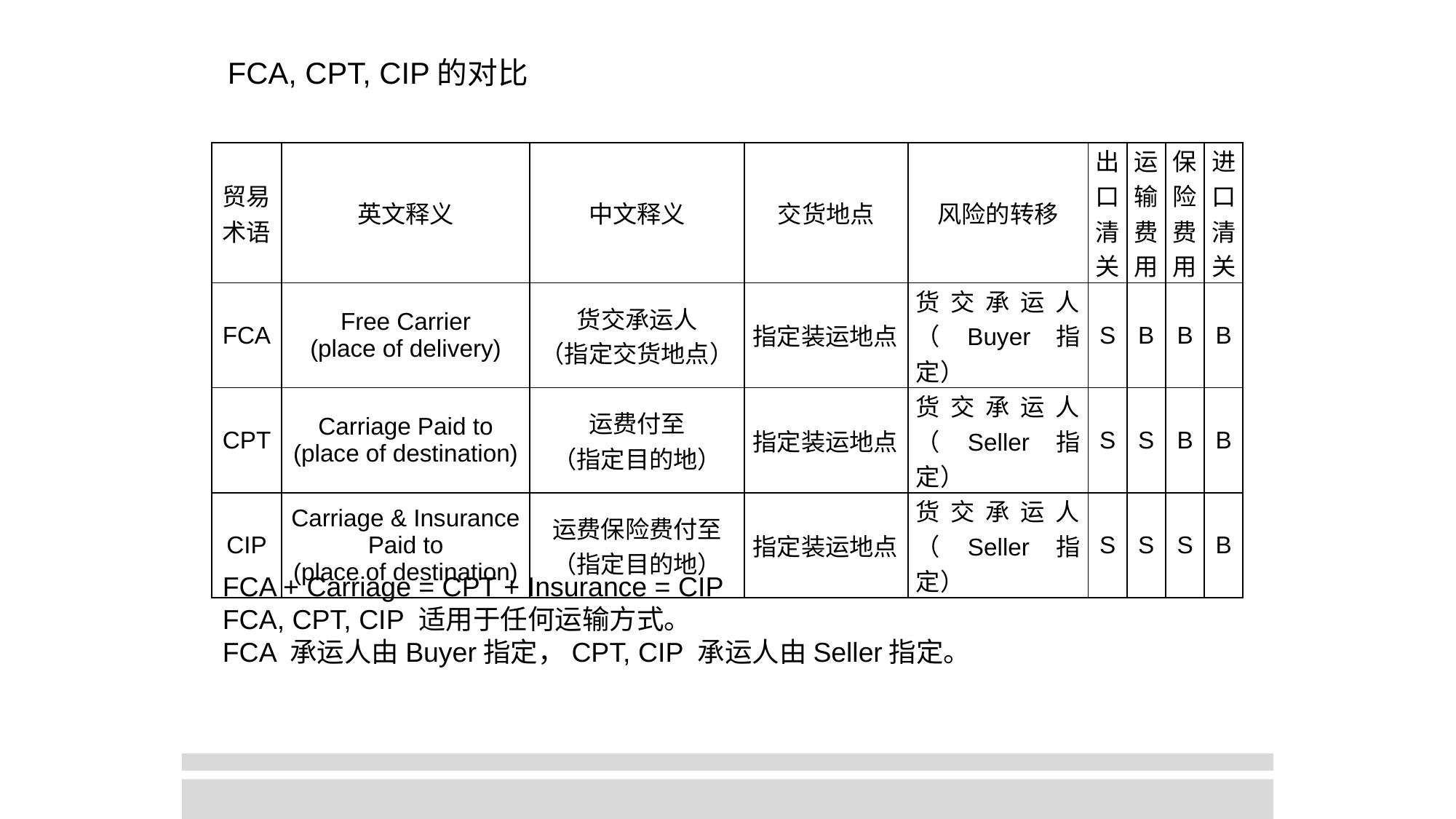

FCA, CPT, CIP的对比
| 贸易 术语 | 英文释义 | 中文释义 | 交货地点 | 风险的转移 | 出口 清关 | 运输 费用 | 保险 费用 | 进口 清关 |
| --- | --- | --- | --- | --- | --- | --- | --- | --- |
| FCA | Free Carrier (place of delivery) | 货交承运人 （指定交货地点） | 指定装运地点 | 货交承运人（Buyer指定） | S | B | B | B |
| CPT | Carriage Paid to (place of destination) | 运费付至 （指定目的地） | 指定装运地点 | 货交承运人（Seller指定） | S | S | B | B |
| CIP | Carriage & Insurance Paid to (place of destination) | 运费保险费付至 （指定目的地） | 指定装运地点 | 货交承运人（Seller指定） | S | S | S | B |
FCA + Carriage = CPT + Insurance = CIP
FCA, CPT, CIP 适用于任何运输方式。
FCA 承运人由Buyer指定，CPT, CIP 承运人由Seller指定。